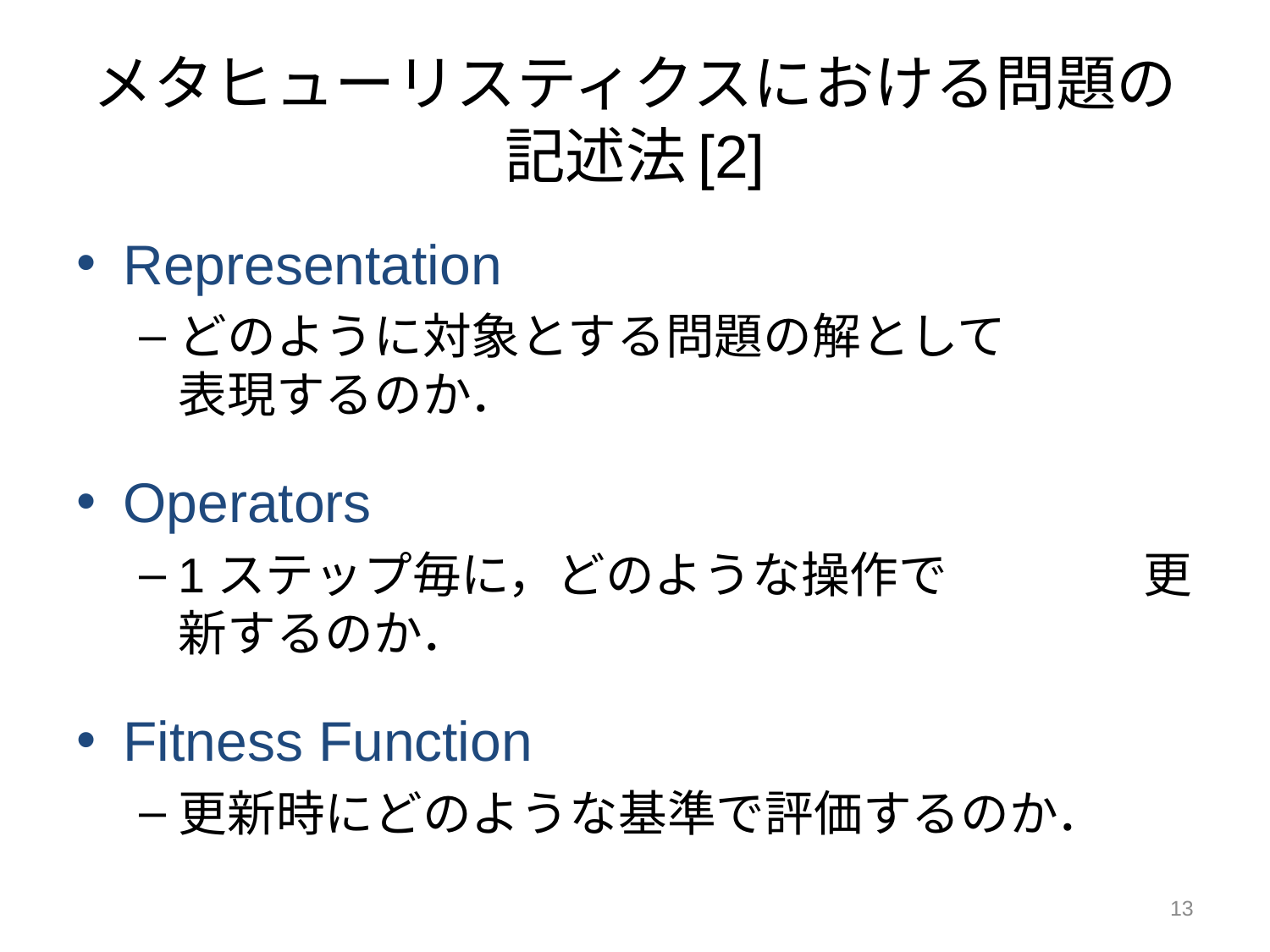

# メタヒューリスティクスにおける問題の記述法[2]
Representation
どのように対象とする問題の解として　　　表現するのか．
Operators
1ステップ毎に，どのような操作で　　　　更新するのか．
Fitness Function
更新時にどのような基準で評価するのか．

13